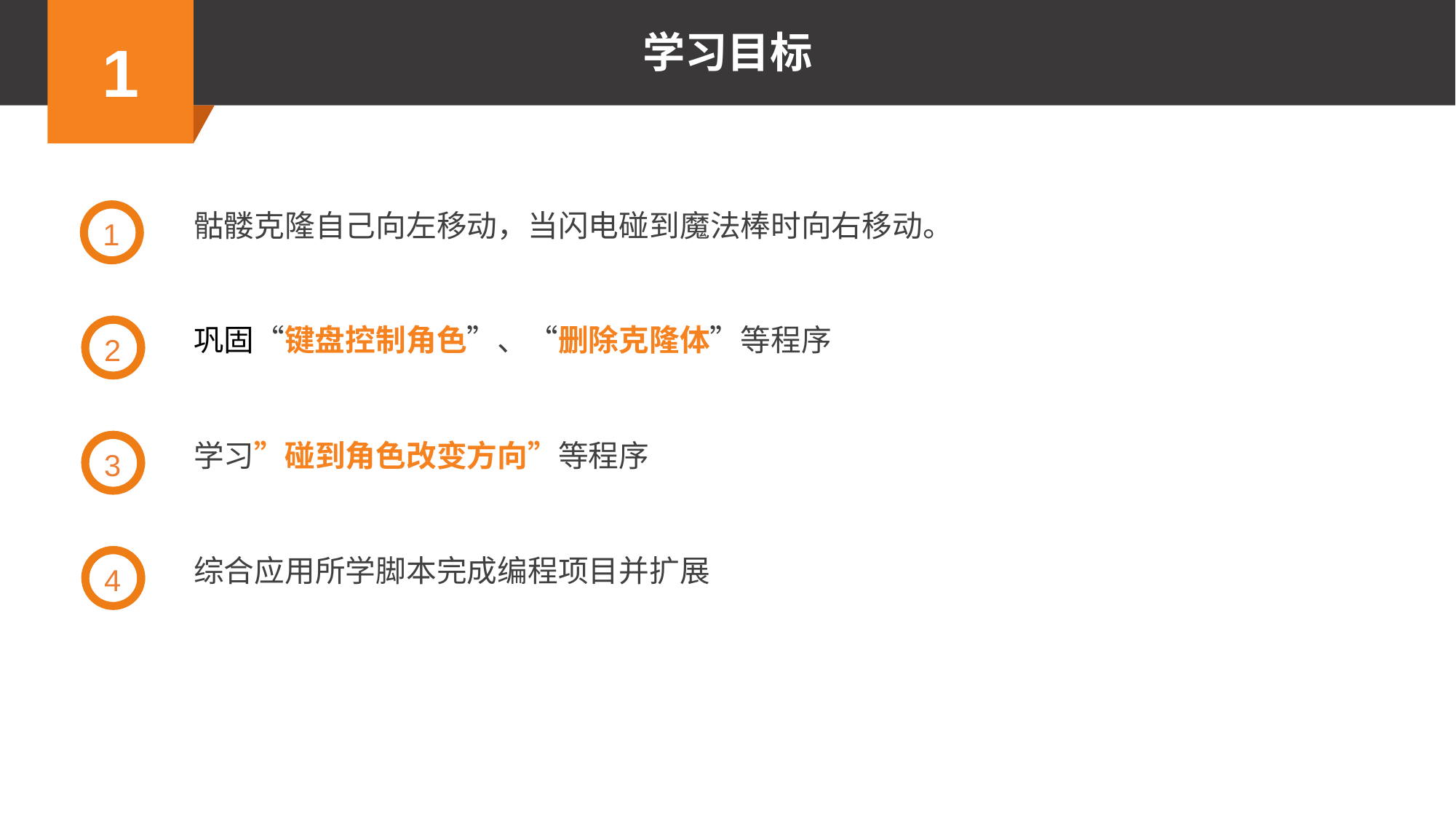

1
骷髅克隆自己向左移动，当闪电碰到魔法棒时向右移动。

2
巩固“键盘控制角色”、“删除克隆体”等程序

3
学习”碰到角色改变方向”等程序

4
综合应用所学脚本完成编程项目并扩展